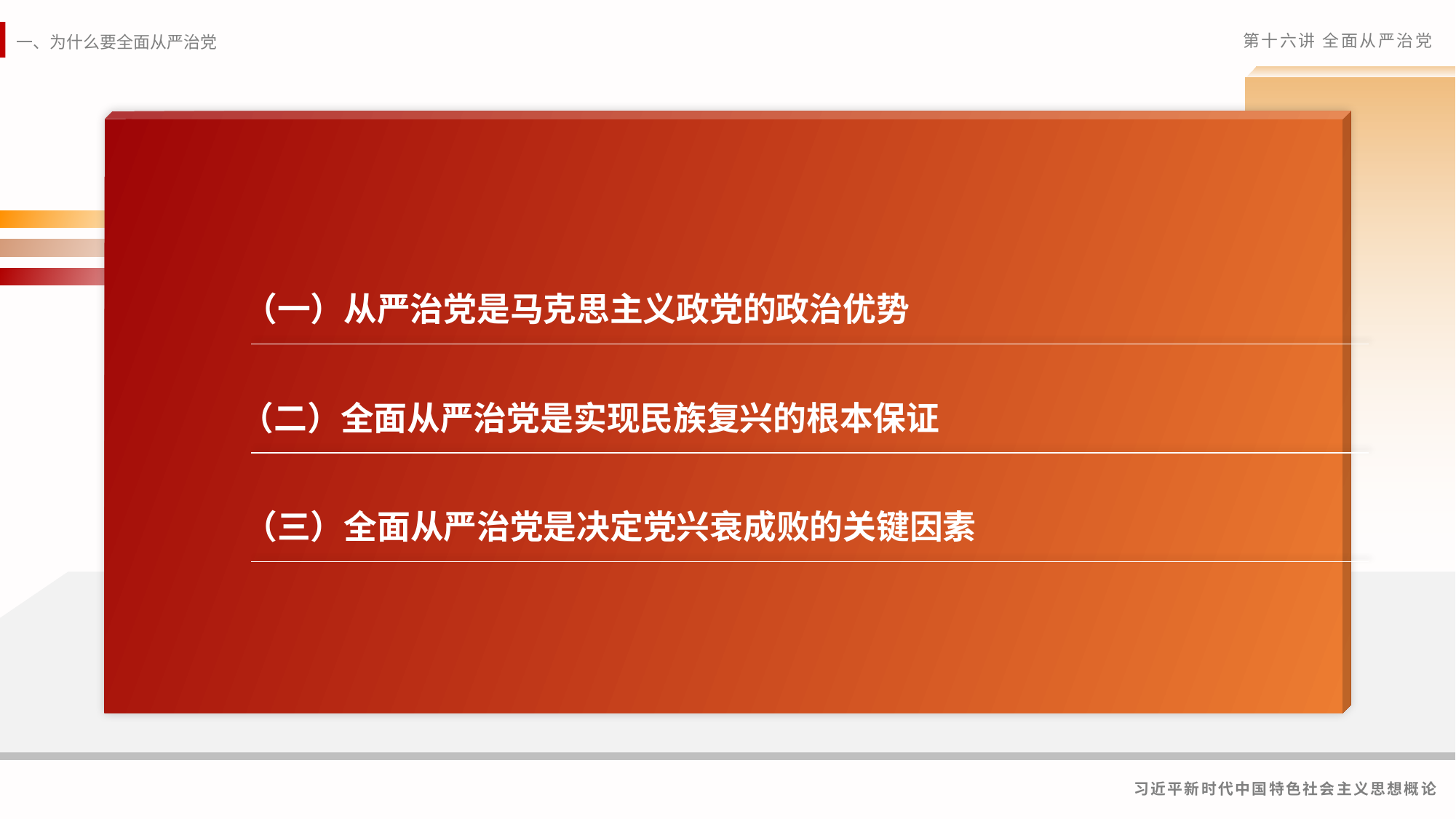

（一）从严治党是马克思主义政党的政治优势
（二）全面从严治党是实现民族复兴的根本保证
（三）全面从严治党是决定党兴衰成败的关键因素